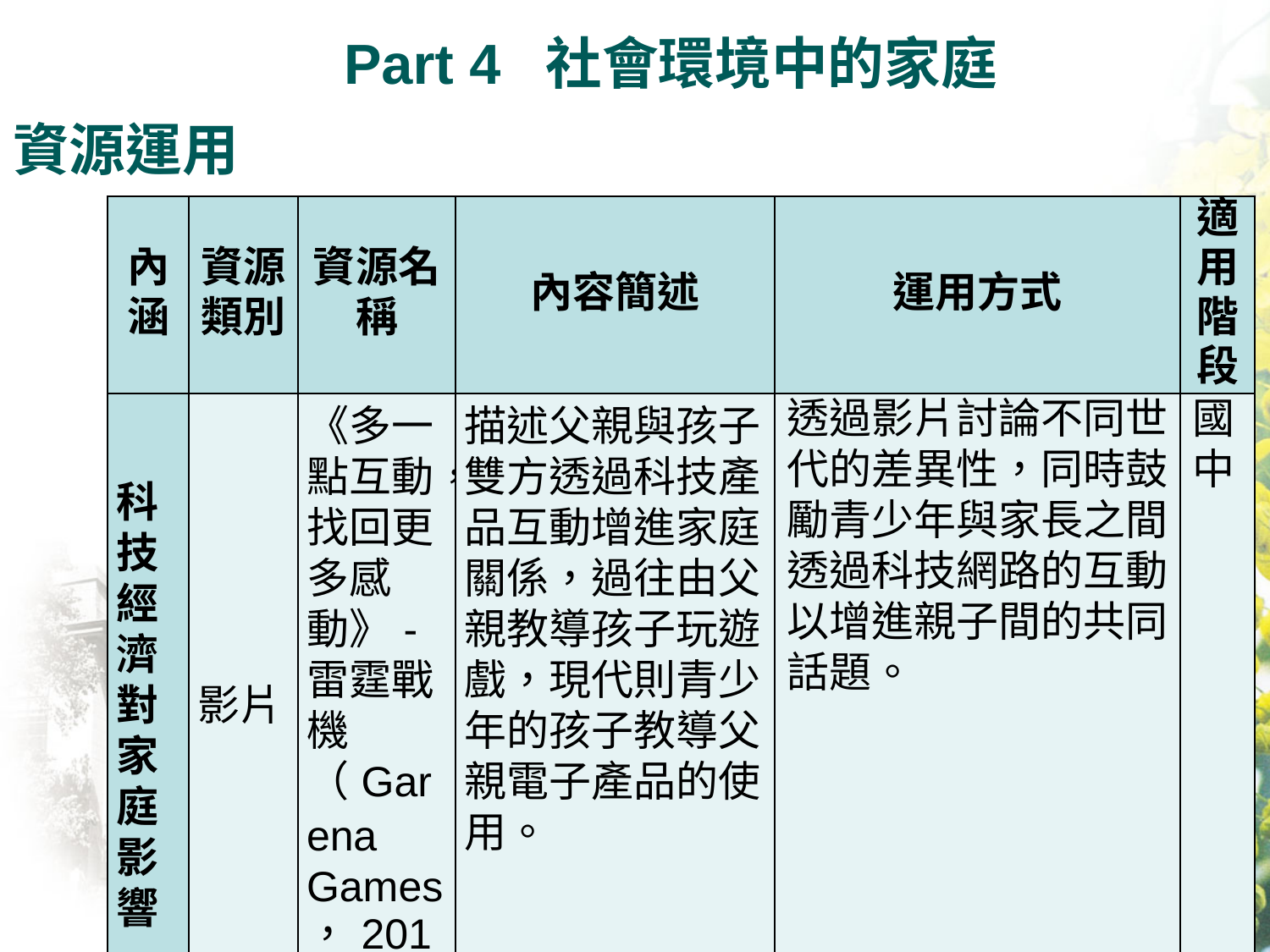

Part 4  社會環境中的家庭
資源運用
| 內涵 | 資源類別 | 資源名稱 | 內容簡述 | 運用方式 | 適用階段 |
| --- | --- | --- | --- | --- | --- |
| 科技、經濟對家庭影響 | 影片 | 《多一點互動，找回更多感動》-雷霆戰機（Garena Games，2015） | 描述父親與孩子雙方透過科技產品互動增進家庭關係，過往由父親教導孩子玩遊戲，現代則青少年的孩子教導父親電子產品的使用。 | 透過影片討論不同世代的差異性，同時鼓勵青少年與家長之間透過科技網路的互動以增進親子間的共同話題。 | 國中 |